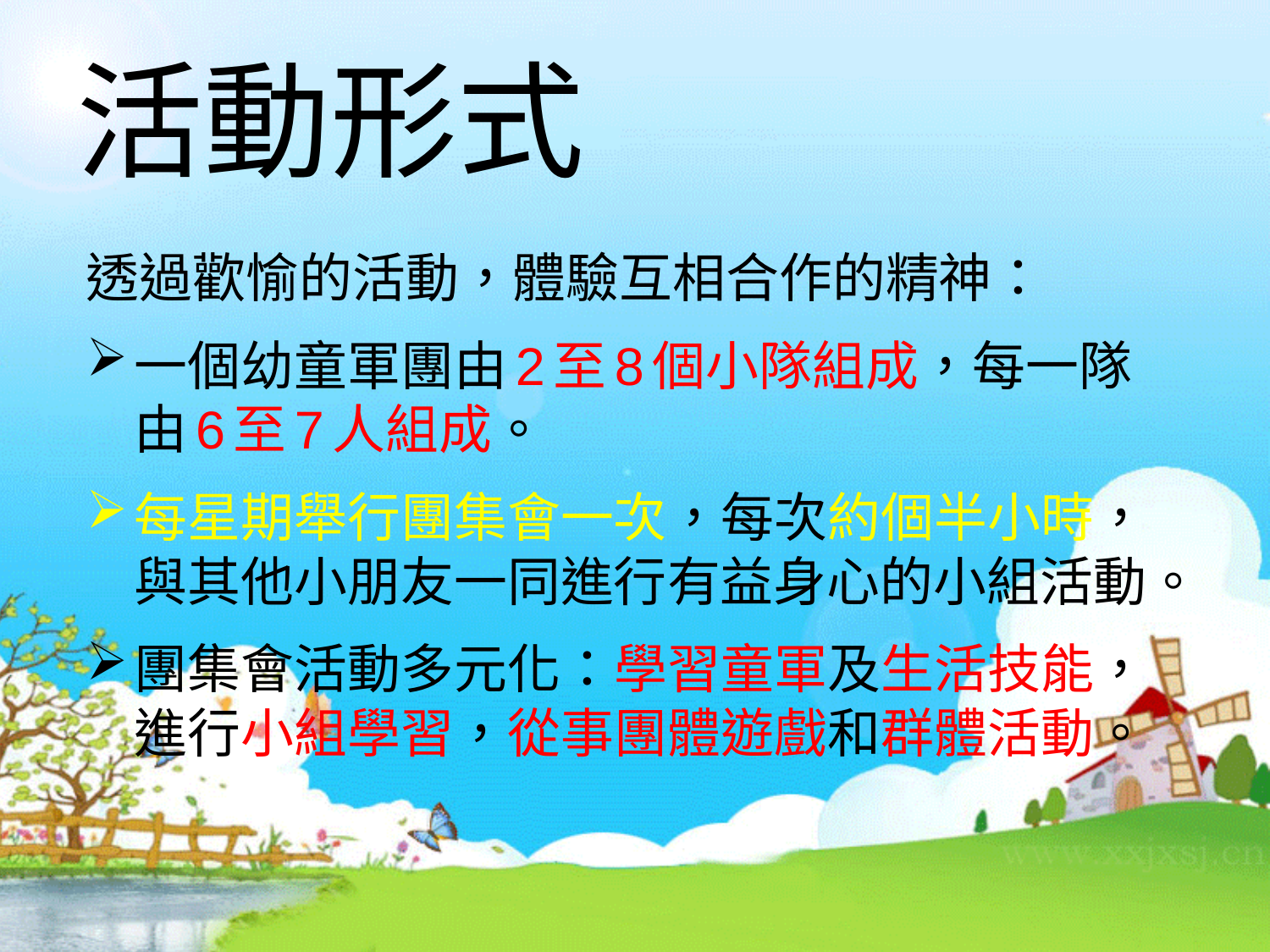

# 活動形式
透過歡愉的活動，體驗互相合作的精神：
一個幼童軍團由2至8個小隊組成，每一隊由6至7人組成。
每星期舉行團集會一次，每次約個半小時，與其他小朋友一同進行有益身心的小組活動。
團集會活動多元化：學習童軍及生活技能，進行小組學習，從事團體遊戲和群體活動。